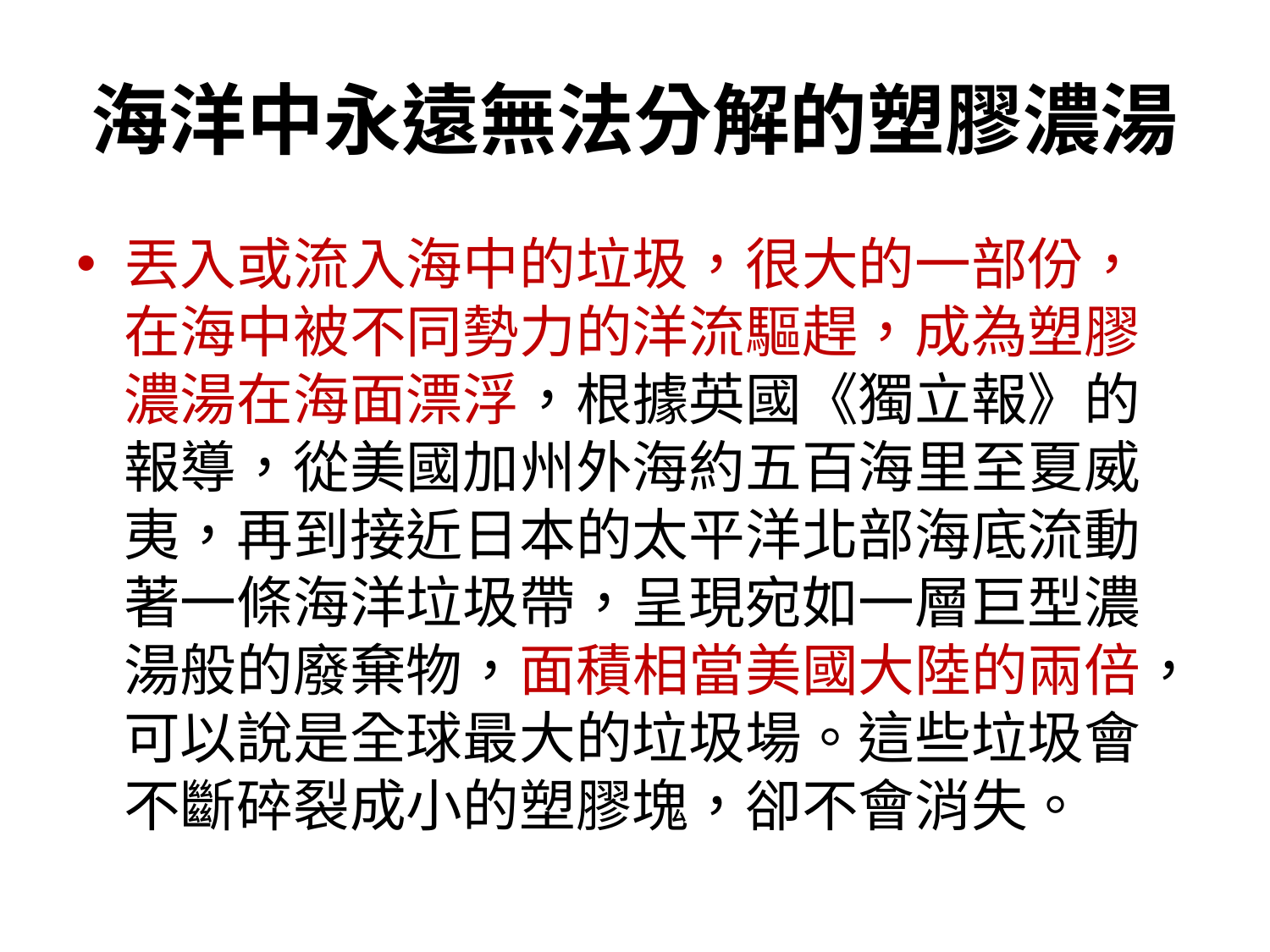

# 海洋中永遠無法分解的塑膠濃湯
丟入或流入海中的垃圾，很大的一部份，在海中被不同勢力的洋流驅趕，成為塑膠濃湯在海面漂浮，根據英國《獨立報》的報導，從美國加州外海約五百海里至夏威夷，再到接近日本的太平洋北部海底流動著一條海洋垃圾帶，呈現宛如一層巨型濃湯般的廢棄物，面積相當美國大陸的兩倍，可以說是全球最大的垃圾場。這些垃圾會不斷碎裂成小的塑膠塊，卻不會消失。